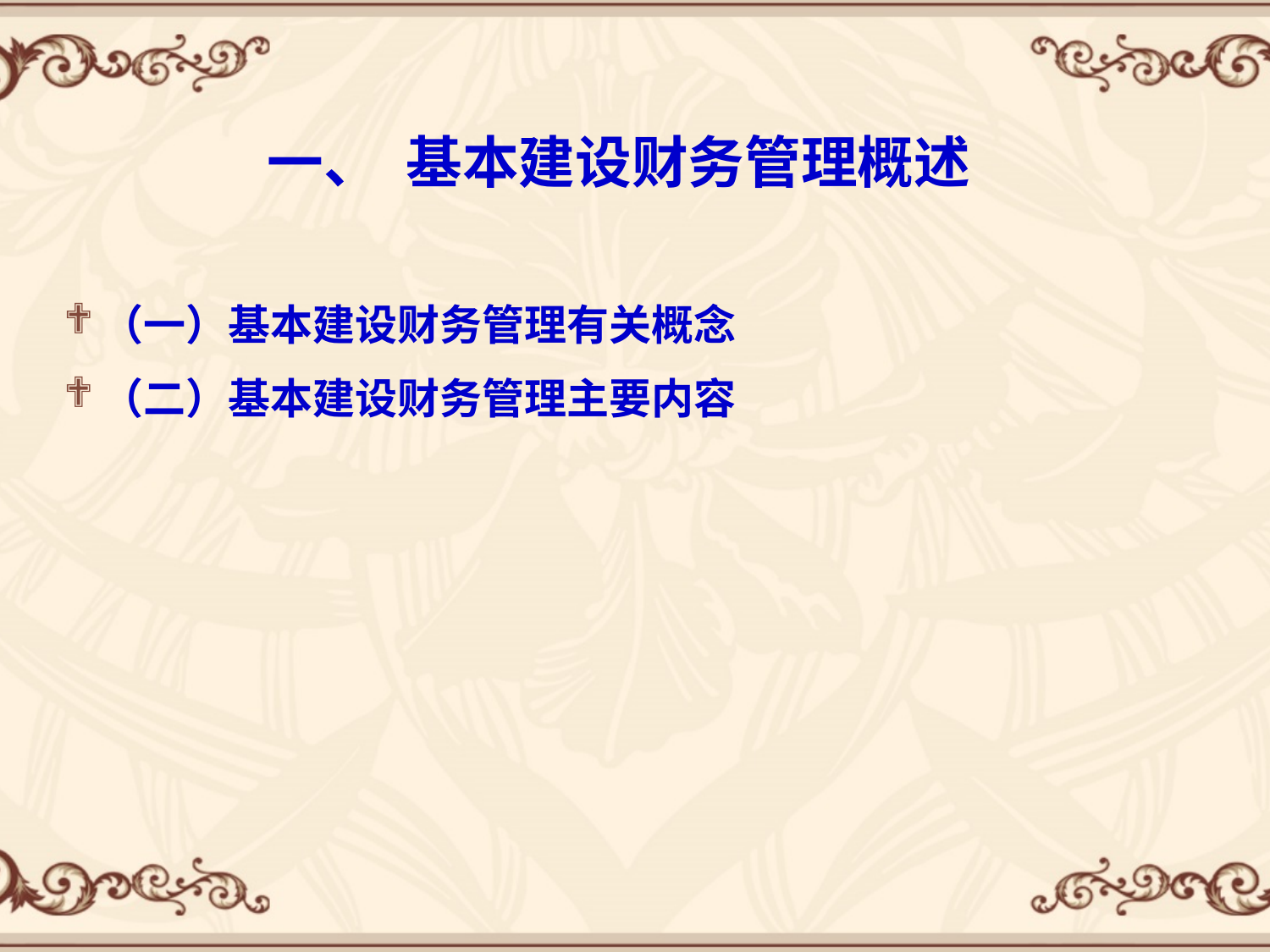

# 一、  基本建设财务管理概述
（一）基本建设财务管理有关概念
（二）基本建设财务管理主要内容